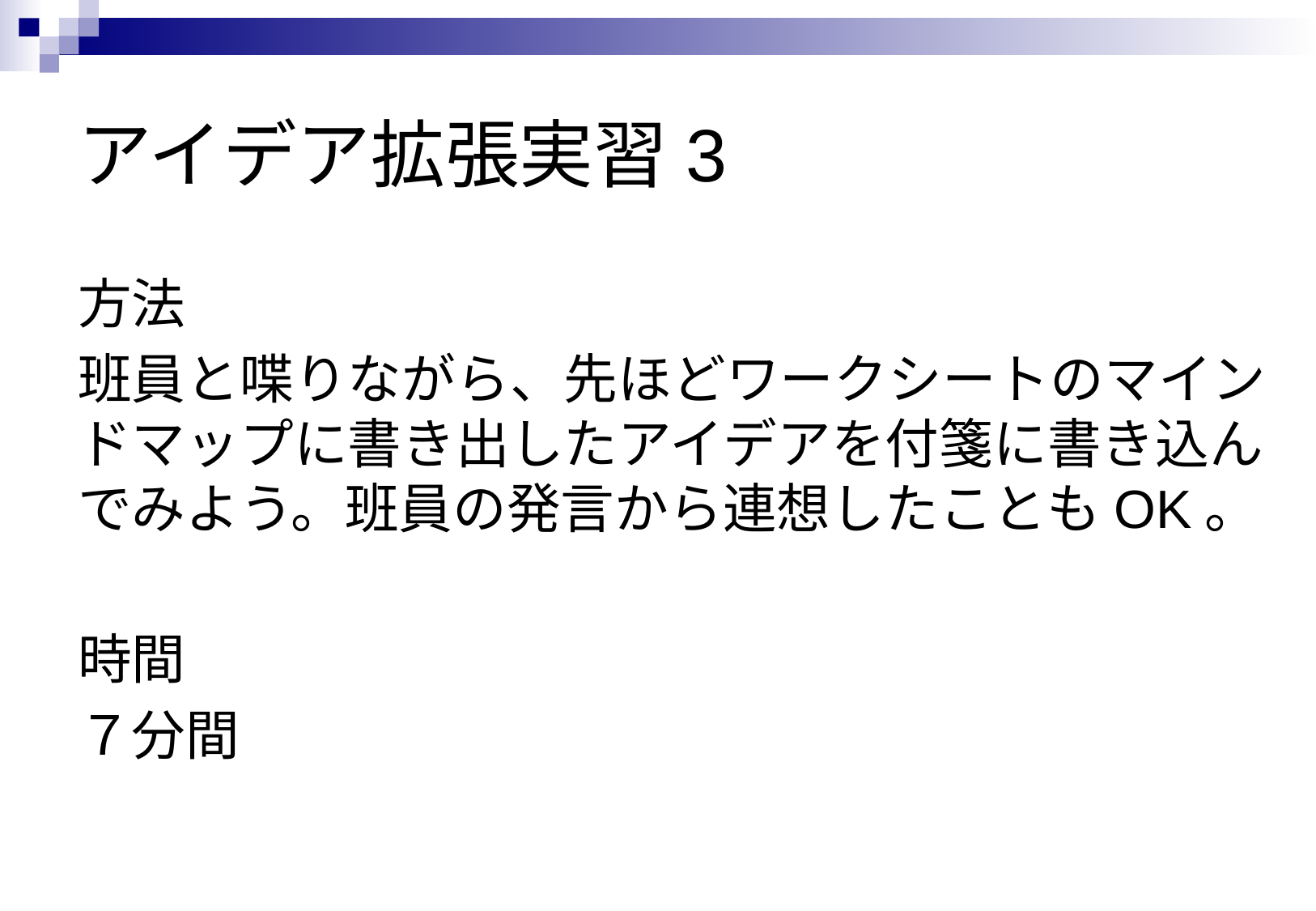

# アイデア拡張実習3
方法
班員と喋りながら、先ほどワークシートのマインドマップに書き出したアイデアを付箋に書き込んでみよう。班員の発言から連想したこともOK。

時間
７分間